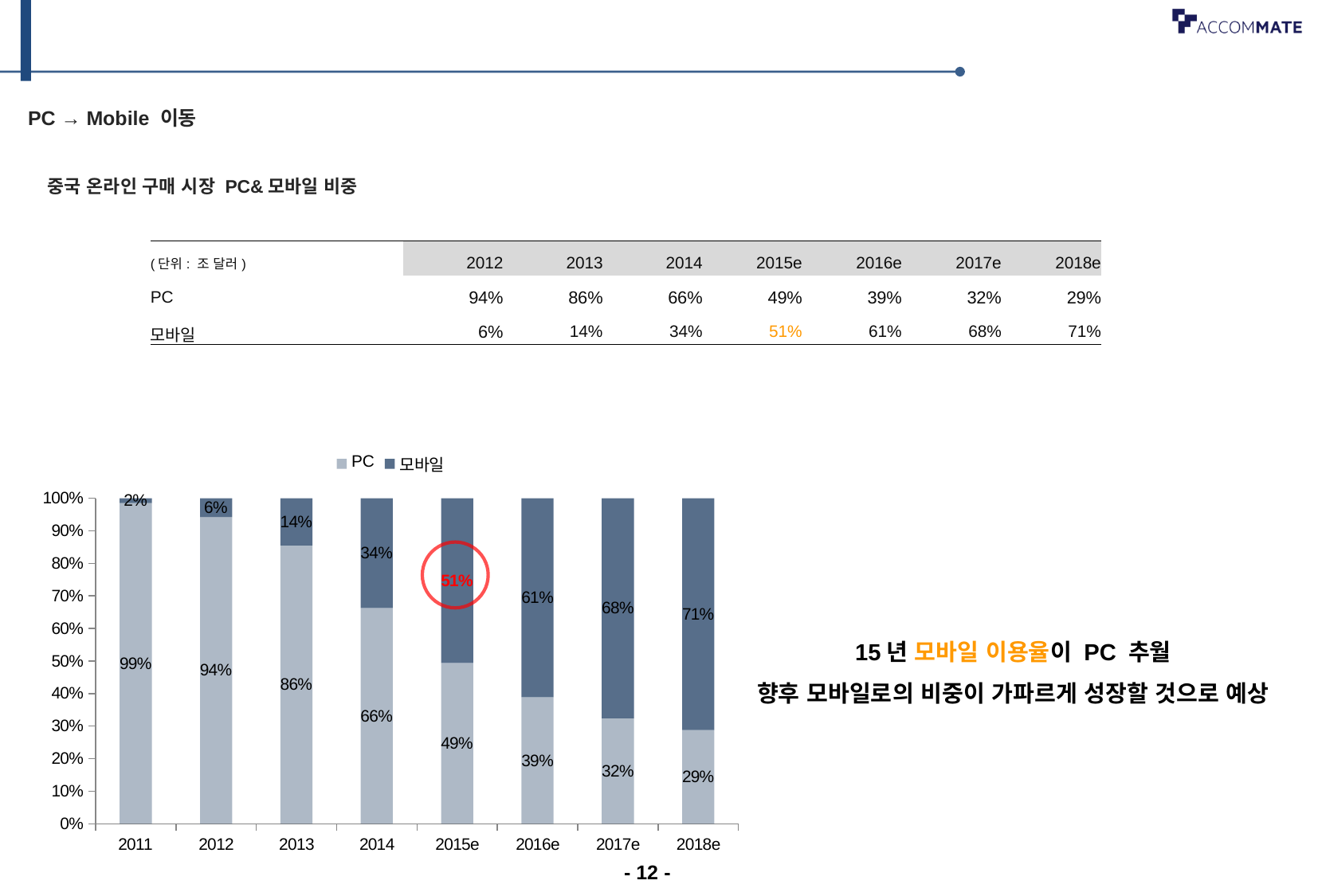

PC → Mobile 이동
중국 온라인 구매 시장 PC&모바일 비중
| (단위: 조 달러) | 2012 | 2013 | 2014 | 2015e | 2016e | 2017e | 2018e |
| --- | --- | --- | --- | --- | --- | --- | --- |
| PC | 94% | 86% | 66% | 49% | 39% | 32% | 29% |
| 모바일 | 6% | 14% | 34% | 51% | 61% | 68% | 71% |

### Chart

| Category | PC | 모바일 |
|---|---|---|
| 2011 | 0.985 | 0.014999999999999998 |
| 2012 | 0.942 | 0.058 |
| 2013 | 0.8550000000000006 | 0.1450000000000002 |
| 2014 | 0.6630000000000019 | 0.33700000000000097 |
| 2015e | 0.4940000000000004 | 0.506 |
| 2016e | 0.38900000000000085 | 0.6110000000000007 |
| 2017e | 0.32400000000000084 | 0.6760000000000019 |
| 2018e | 0.2880000000000003 | 0.7120000000000006 |
15년 모바일 이용율이 PC 추월
향후 모바일로의 비중이 가파르게 성장할 것으로 예상